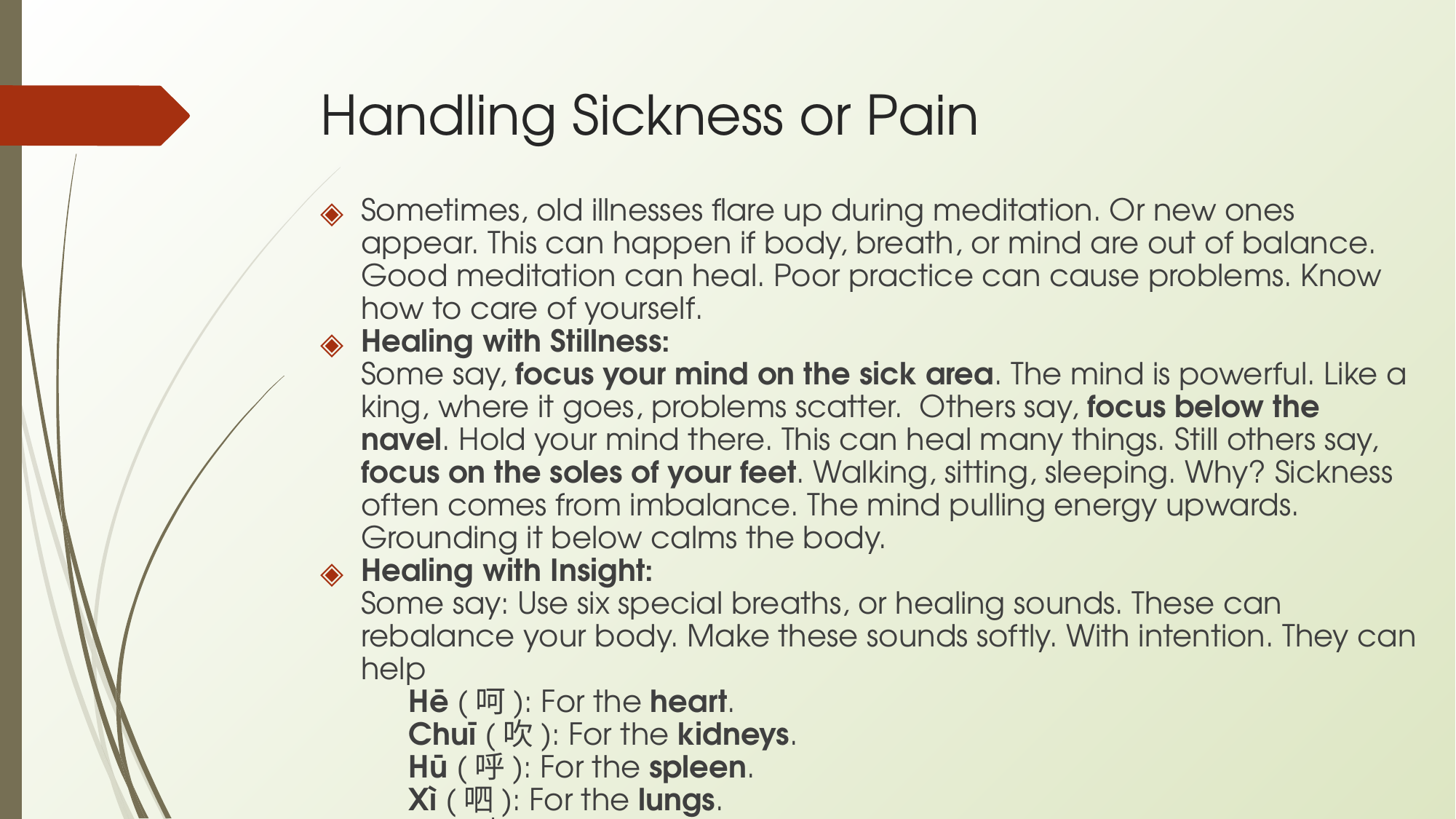

# Handling Sickness or Pain
Sometimes, old illnesses flare up during meditation. Or new ones appear. This can happen if body, breath, or mind are out of balance. Good meditation can heal. Poor practice can cause problems. Know how to care of yourself.
Healing with Stillness:
Some say, focus your mind on the sick area. The mind is powerful. Like a king, where it goes, problems scatter.  Others say, focus below the navel. Hold your mind there. This can heal many things. Still others say, focus on the soles of your feet. Walking, sitting, sleeping. Why? Sickness often comes from imbalance. The mind pulling energy upwards. Grounding it below calms the body.
Healing with Insight:
Some say: Use six special breaths, or healing sounds. These can rebalance your body. Make these sounds softly. With intention. They can help
Hē (呵): For the heart.
Chuī (吹): For the kidneys.
Hū (呼): For the spleen.
Xì (呬): For the lungs.
Xū (嘘): For the liver, especially if there's heat.
Xī (嘻): For blockages in the body's energy pathways.